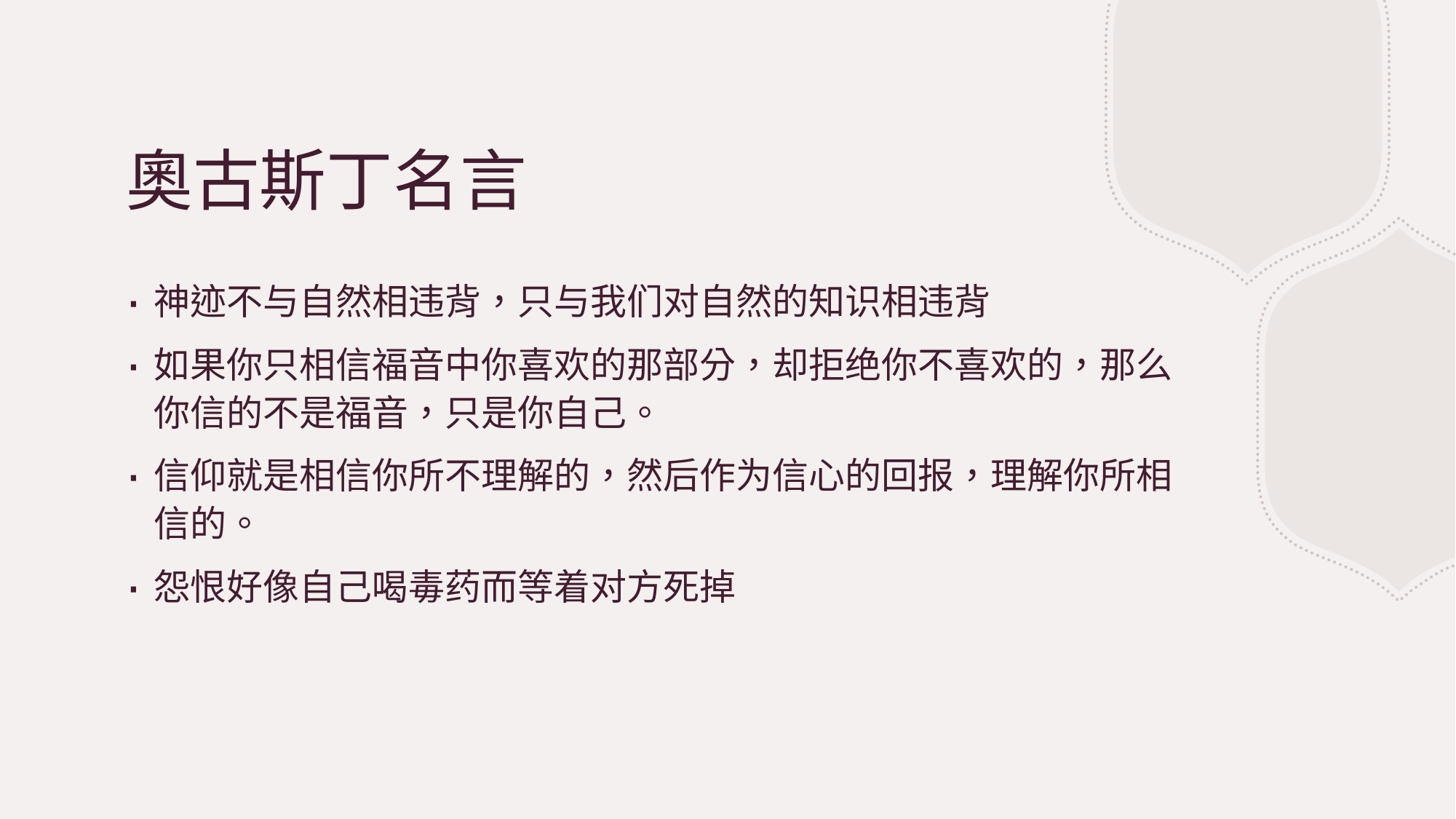

# 奧古斯丁名言
神迹不与自然相违背，只与我们对自然的知识相违背
如果你只相信福音中你喜欢的那部分，却拒绝你不喜欢的，那么你信的不是福音，只是你自己。
信仰就是相信你所不理解的，然后作为信心的回报，理解你所相信的。
怨恨好像自己喝毒药而等着对方死掉